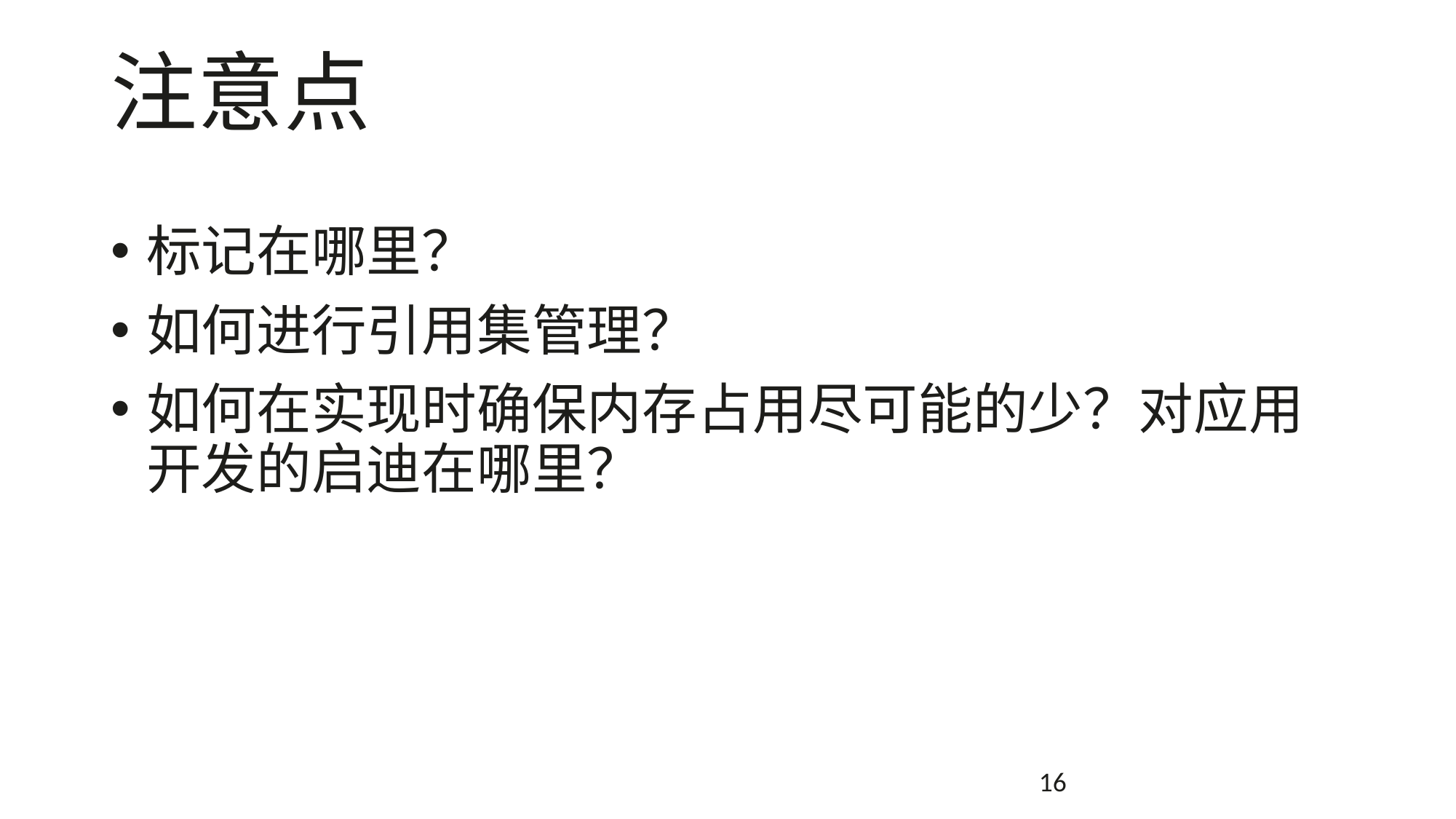

# 注意点
标记在哪里？
如何进行引用集管理？
如何在实现时确保内存占用尽可能的少？对应用开发的启迪在哪里？
16